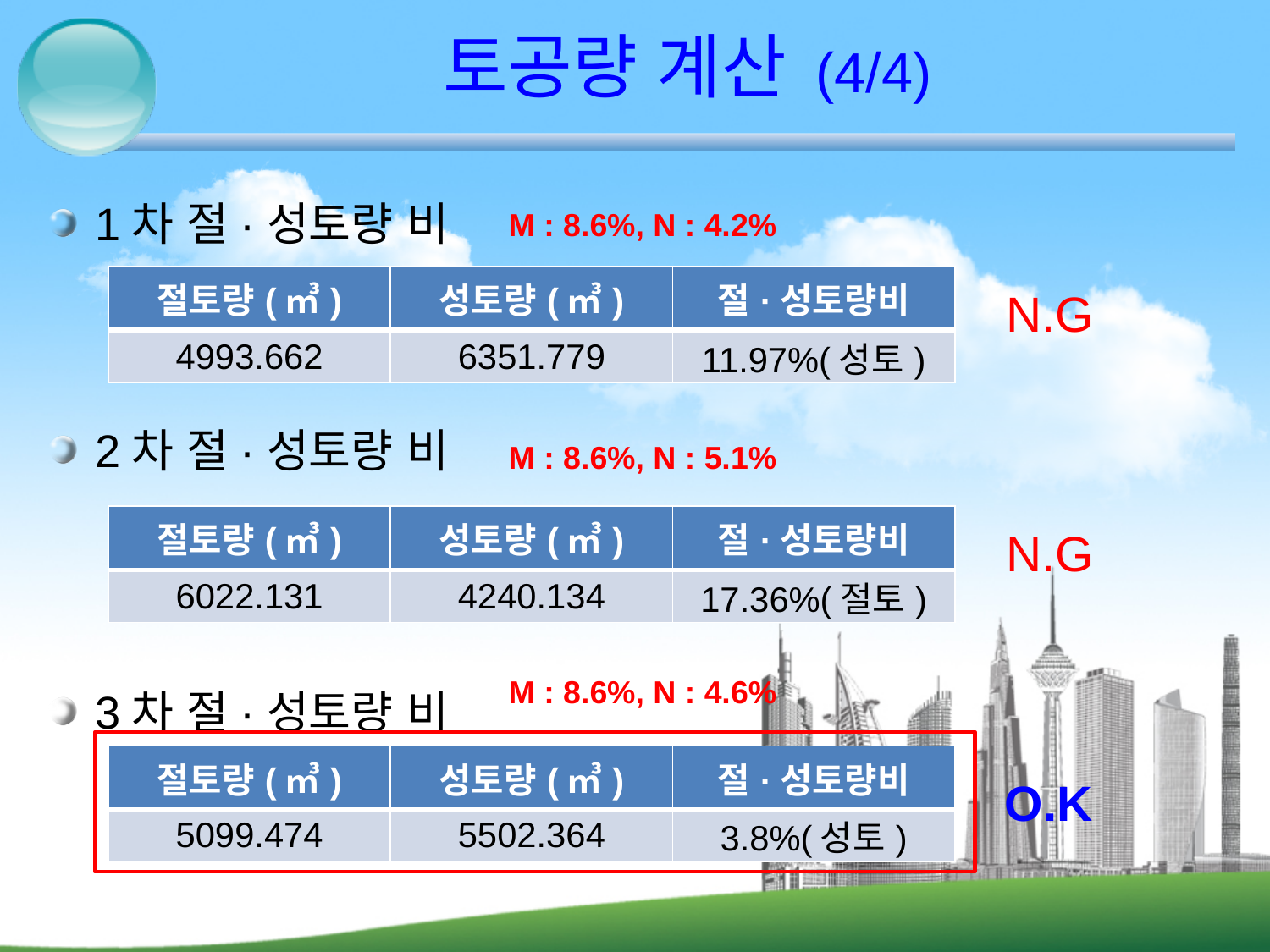

# 토공량 계산 (4/4)
1차 절·성토량 비

2차 절·성토량 비

3차 절·성토량 비
M : 8.6%, N : 4.2%
| 절토량(㎥) | 성토량(㎥) | 절·성토량비 |
| --- | --- | --- |
| 4993.662 | 6351.779 | 11.97%(성토) |
N.G
M : 8.6%, N : 5.1%
| 절토량(㎥) | 성토량(㎥) | 절·성토량비 |
| --- | --- | --- |
| 6022.131 | 4240.134 | 17.36%(절토) |
N.G
M : 8.6%, N : 4.6%

| 절토량(㎥) | 성토량(㎥) | 절·성토량비 |
| --- | --- | --- |
| 5099.474 | 5502.364 | 3.8%(성토) |
O.K